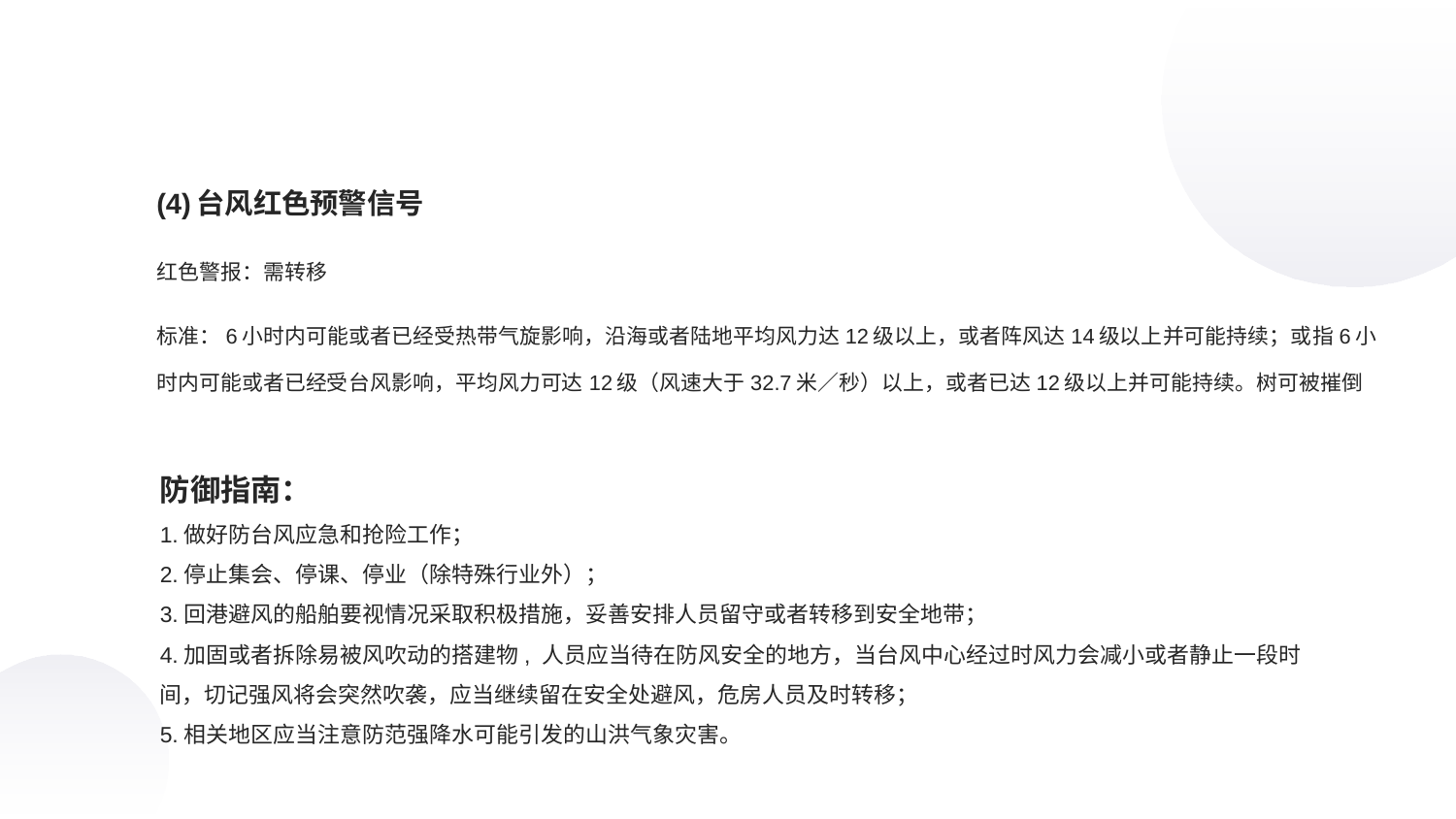

(4)台风红色预警信号
红色警报：需转移
标准：6小时内可能或者已经受热带气旋影响，沿海或者陆地平均风力达12级以上，或者阵风达14级以上并可能持续；或指6小时内可能或者已经受台风影响，平均风力可达12级（风速大于32.7米／秒）以上，或者已达12级以上并可能持续。树可被摧倒
防御指南：
1.做好防台风应急和抢险工作；
2.停止集会、停课、停业（除特殊行业外）；
3.回港避风的船舶要视情况采取积极措施，妥善安排人员留守或者转移到安全地带；
4.加固或者拆除易被风吹动的搭建物, 人员应当待在防风安全的地方，当台风中心经过时风力会减小或者静止一段时间，切记强风将会突然吹袭，应当继续留在安全处避风，危房人员及时转移；
5.相关地区应当注意防范强降水可能引发的山洪气象灾害。